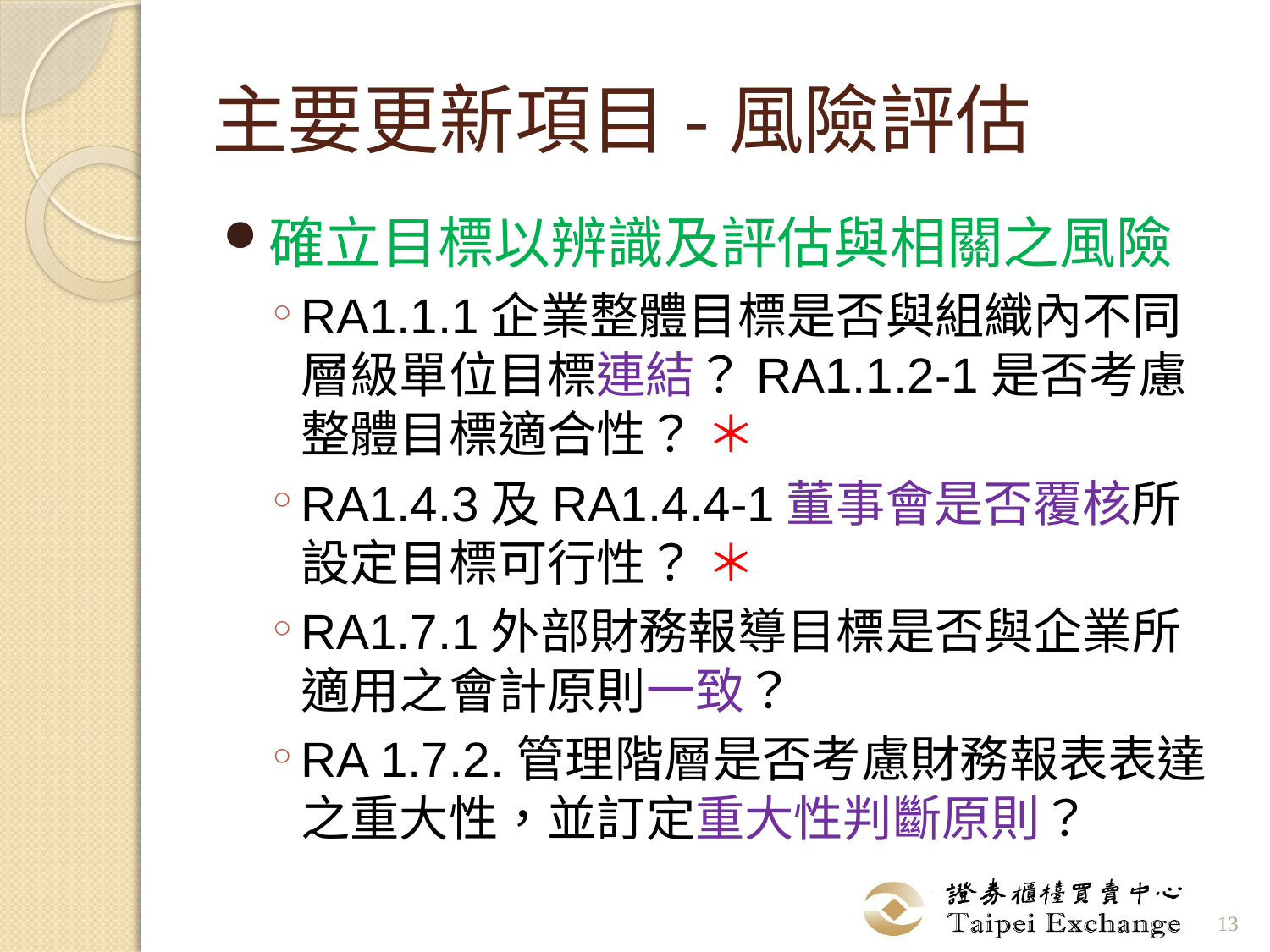

# 主要更新項目-風險評估
確立目標以辨識及評估與相關之風險
RA1.1.1企業整體目標是否與組織內不同層級單位目標連結？RA1.1.2-1是否考慮整體目標適合性？ ＊
RA1.4.3及RA1.4.4-1董事會是否覆核所設定目標可行性？ ＊
RA1.7.1外部財務報導目標是否與企業所適用之會計原則一致？
RA 1.7.2.管理階層是否考慮財務報表表達之重大性，並訂定重大性判斷原則？

13